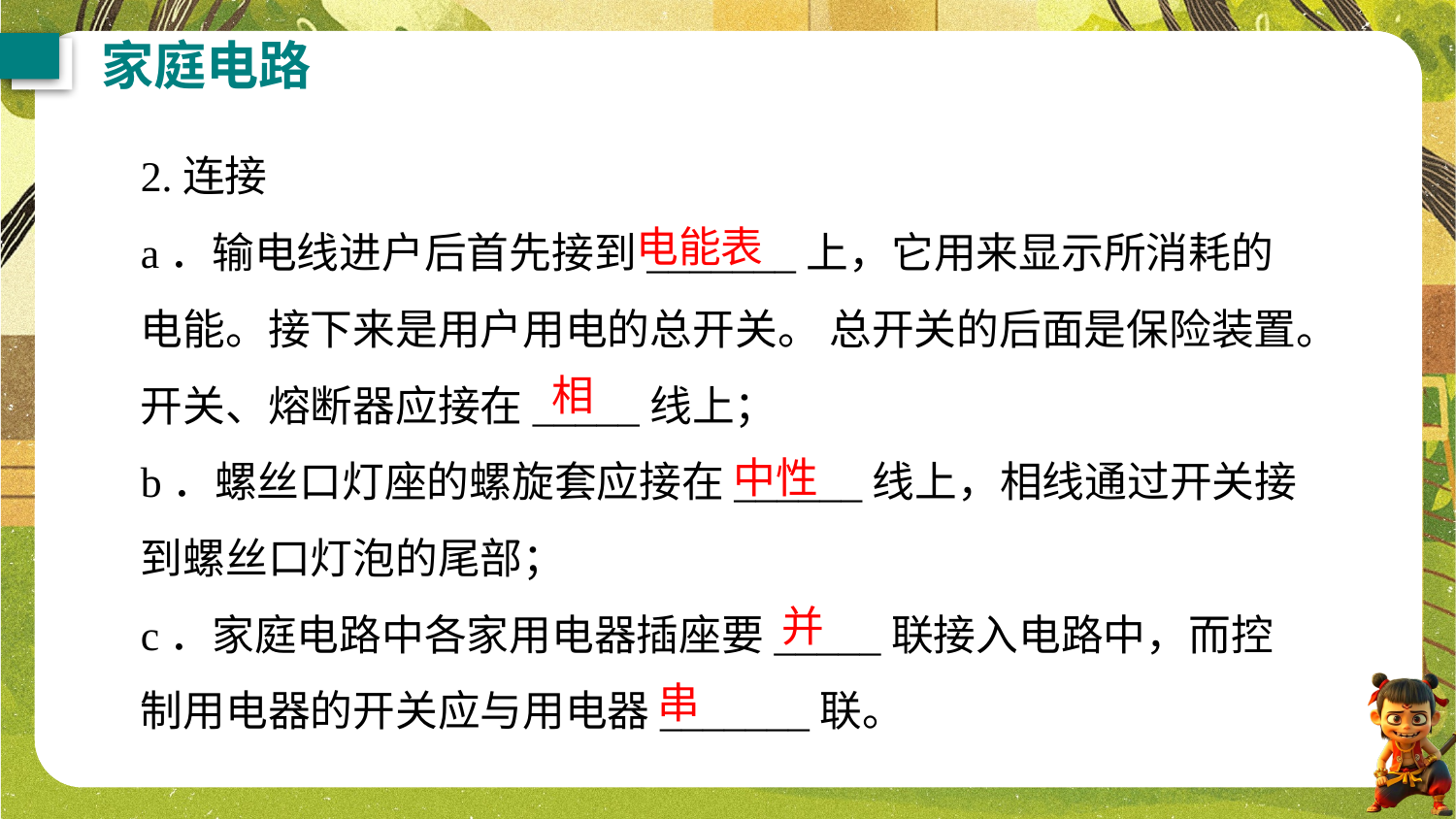

家庭电路

2.连接
a．输电线进户后首先接到_______上，它用来显示所消耗的电能。接下来是用户用电的总开关。 总开关的后面是保险装置。开关、熔断器应接在_____线上；
b．螺丝口灯座的螺旋套应接在______线上，相线通过开关接到螺丝口灯泡的尾部；
c．家庭电路中各家用电器插座要_____联接入电路中，而控制用电器的开关应与用电器_______联。
电能表
相
中性
并
串